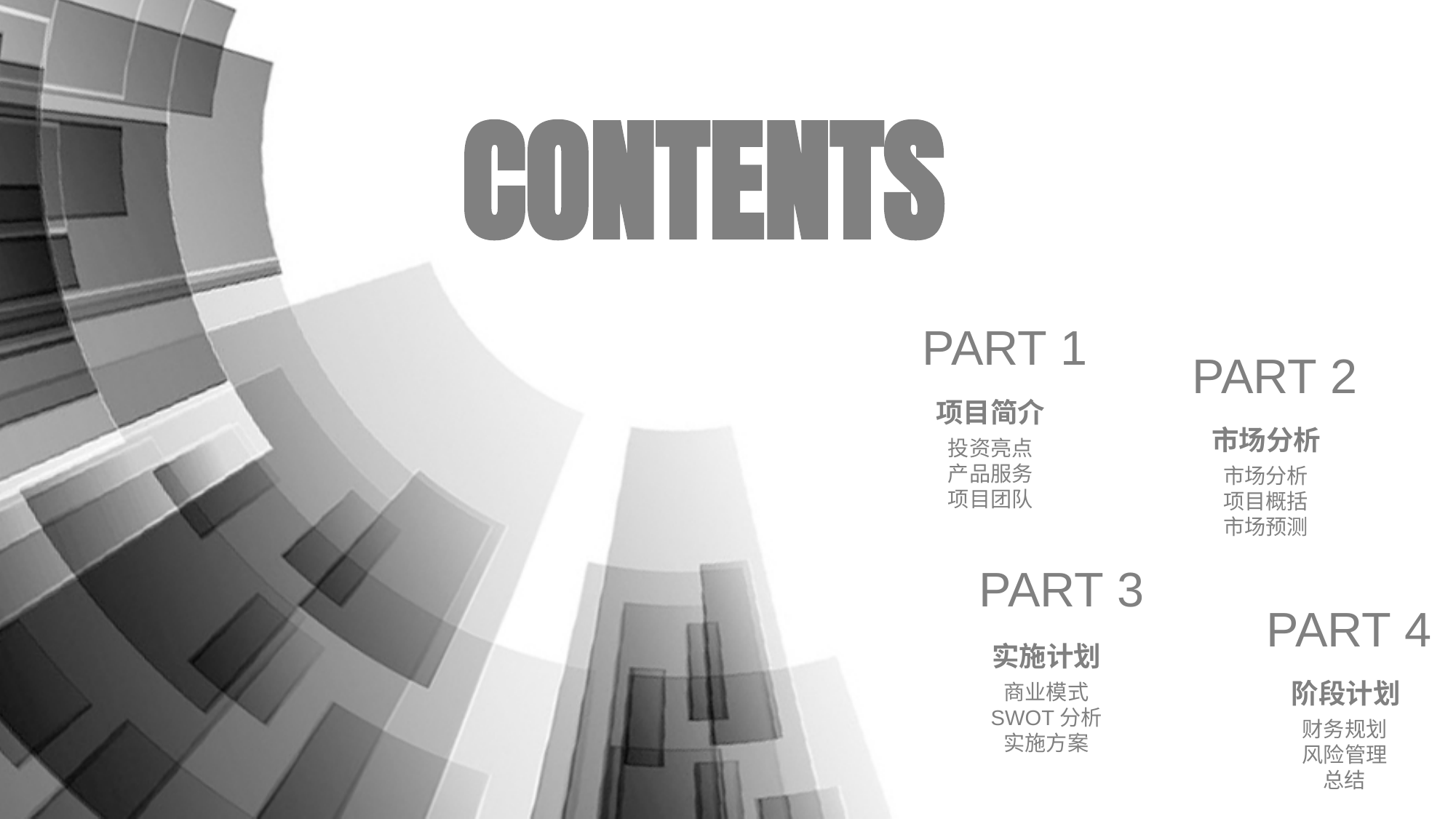

CONTENTS
PART 1
PART 2
项目简介
投资亮点
产品服务
项目团队
市场分析
市场分析
项目概括
市场预测
PART 3
PART 4
实施计划
商业模式
SWOT分析
实施方案
阶段计划
财务规划
风险管理
总结